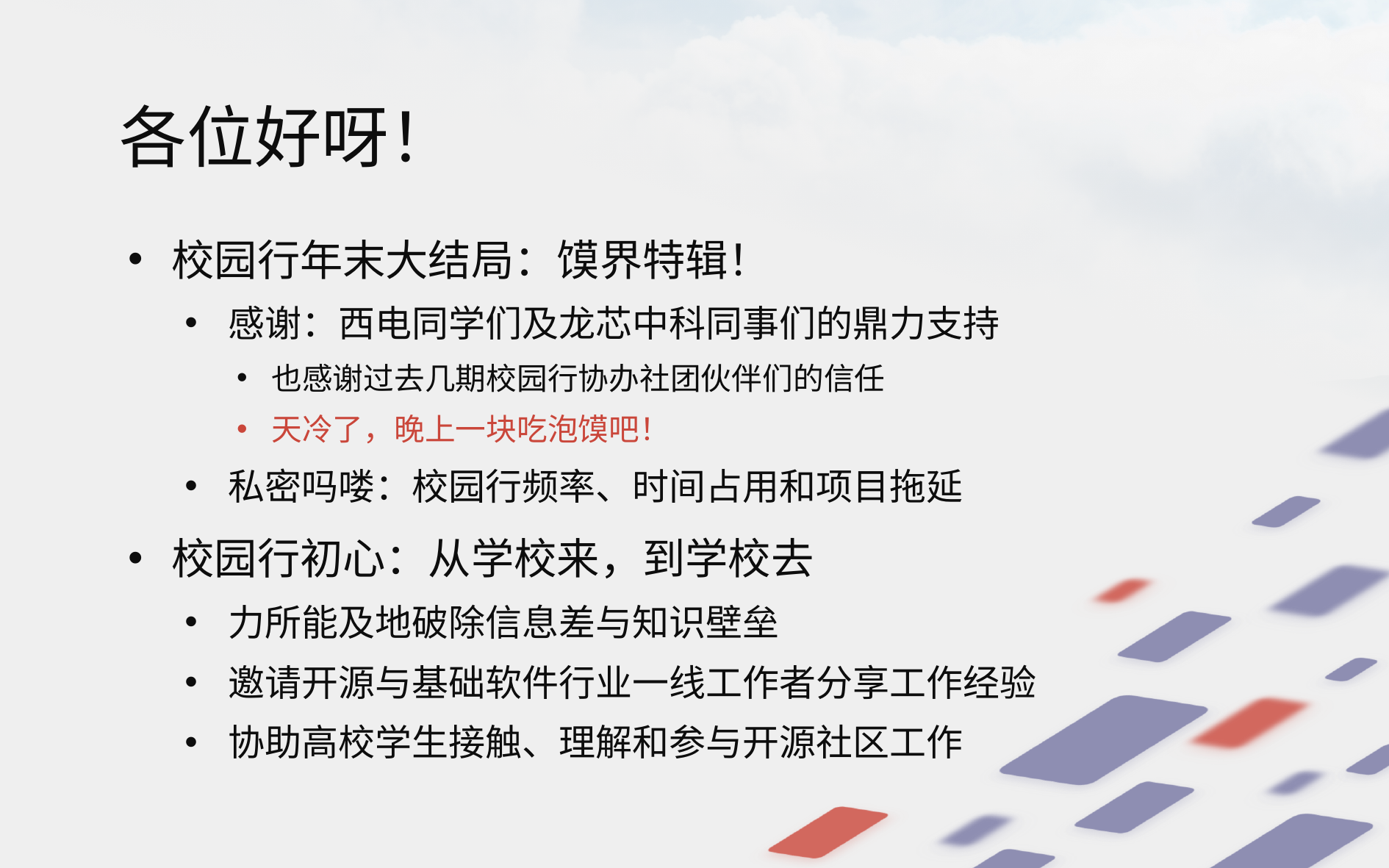

# 各位好呀！
校园行年末大结局：馍界特辑！
感谢：西电同学们及龙芯中科同事们的鼎力支持
也感谢过去几期校园行协办社团伙伴们的信任
天冷了，晚上一块吃泡馍吧！
私密吗喽：校园行频率、时间占用和项目拖延
校园行初心：从学校来，到学校去
力所能及地破除信息差与知识壁垒
邀请开源与基础软件行业一线工作者分享工作经验
协助高校学生接触、理解和参与开源社区工作